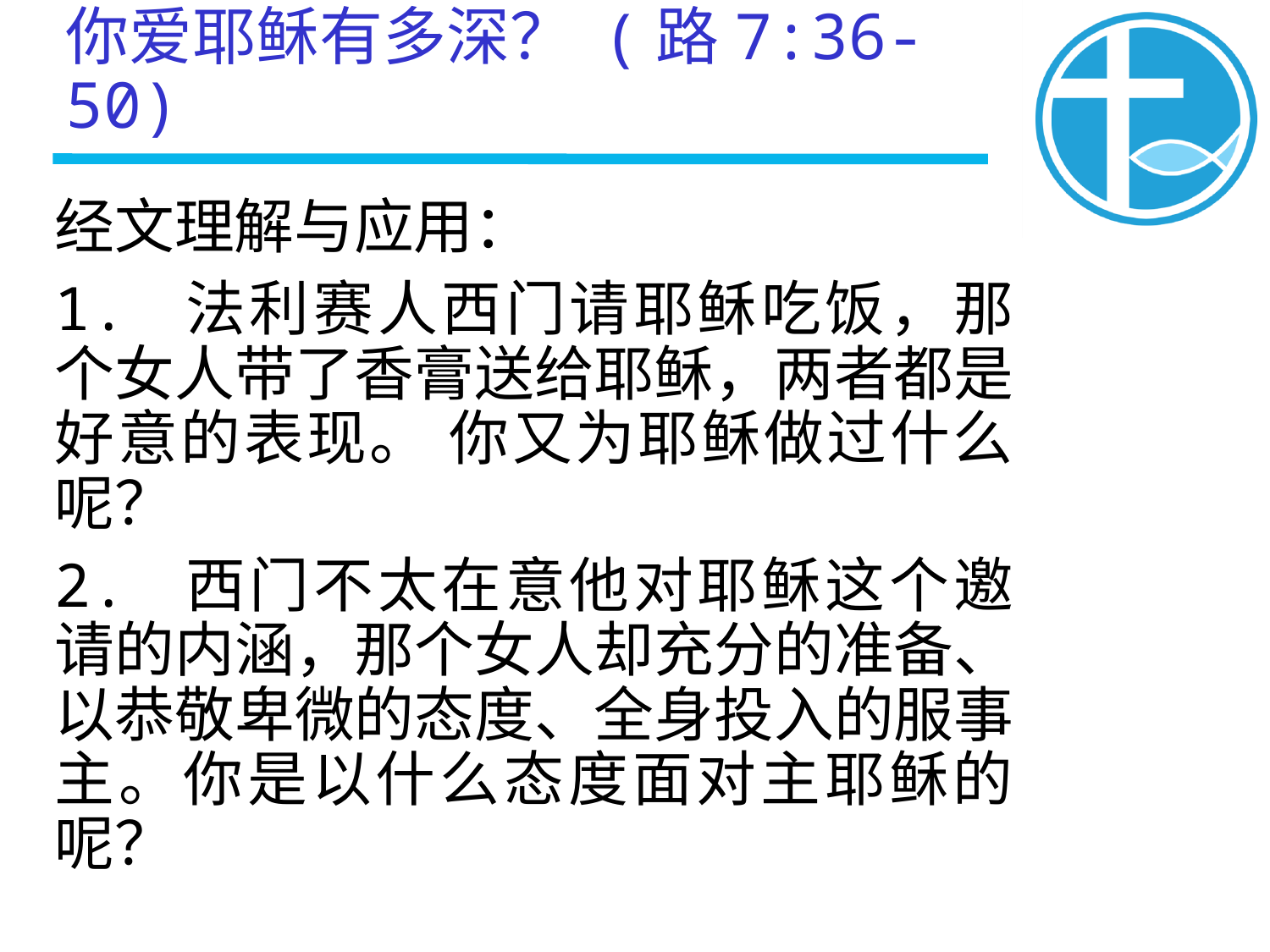

你爱耶稣有多深？ (路7:36-50)
经文理解与应用：
1. 法利赛人西门请耶稣吃饭，那个女人带了香膏送给耶稣，两者都是好意的表现。 你又为耶稣做过什么呢？
2. 西门不太在意他对耶稣这个邀请的内涵，那个女人却充分的准备、以恭敬卑微的态度、全身投入的服事主。你是以什么态度面对主耶稣的呢？